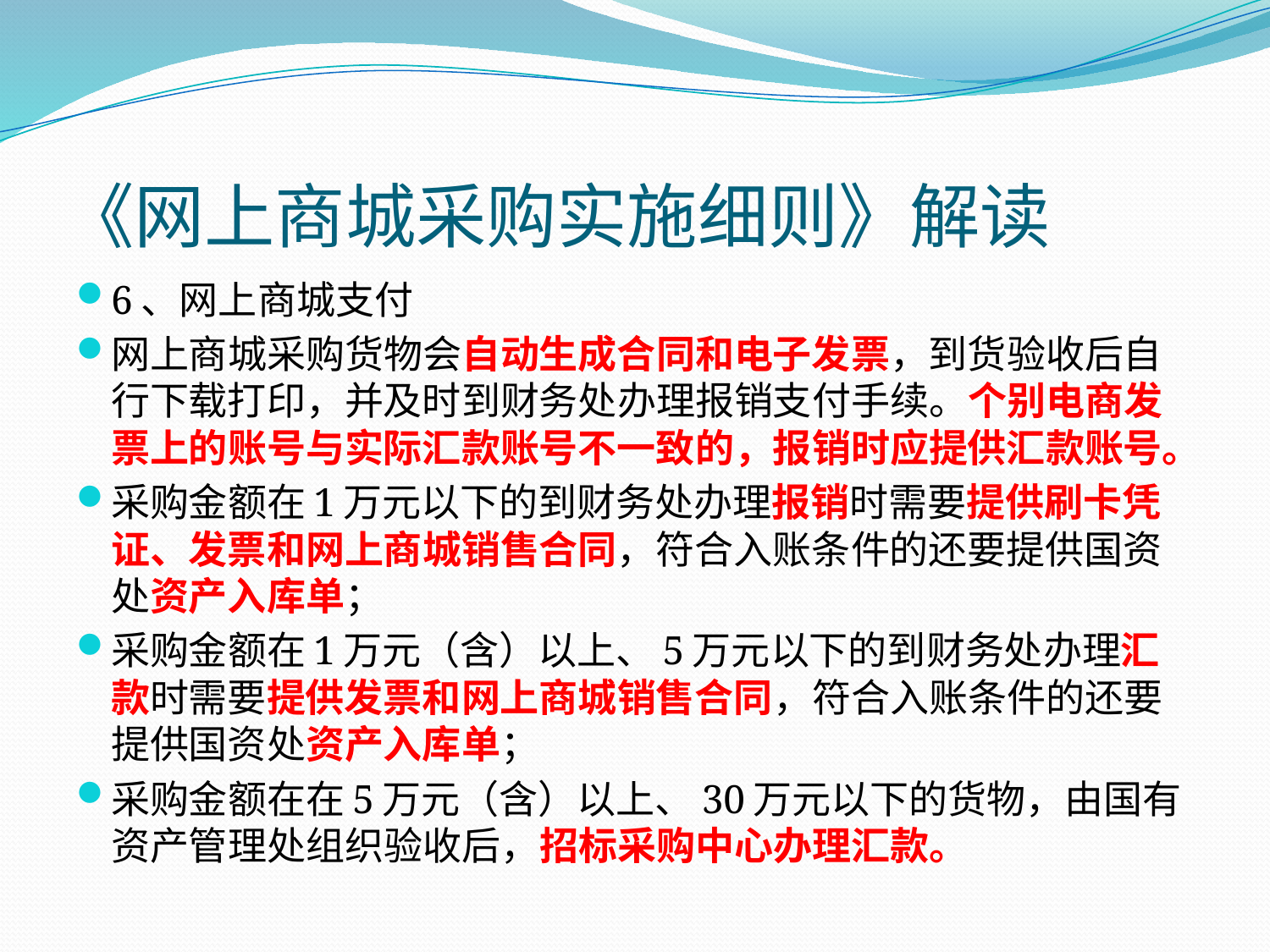

# 《网上商城采购实施细则》解读
6、网上商城支付
网上商城采购货物会自动生成合同和电子发票，到货验收后自行下载打印，并及时到财务处办理报销支付手续。个别电商发票上的账号与实际汇款账号不一致的，报销时应提供汇款账号。
采购金额在1万元以下的到财务处办理报销时需要提供刷卡凭证、发票和网上商城销售合同，符合入账条件的还要提供国资处资产入库单；
采购金额在1万元（含）以上、5万元以下的到财务处办理汇款时需要提供发票和网上商城销售合同，符合入账条件的还要提供国资处资产入库单；
采购金额在在5万元（含）以上、30万元以下的货物，由国有资产管理处组织验收后，招标采购中心办理汇款。